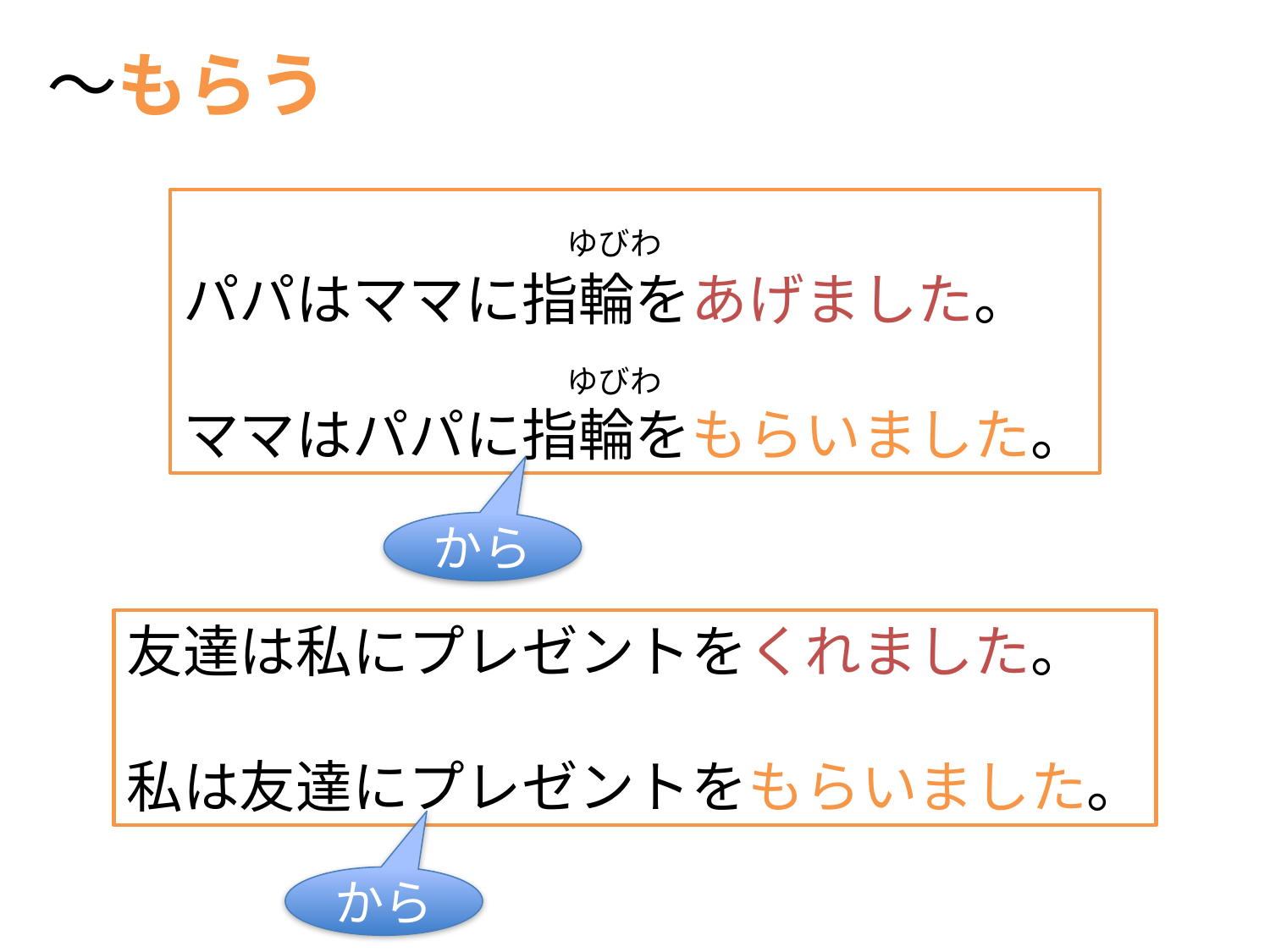

〜もらう

パパはママに指輪をあげました。

ママはパパに指輪をもらいました。
ゆびわ
ゆびわ
から
友達は私にプレゼントをくれました。

私は友達にプレゼントをもらいました。
から